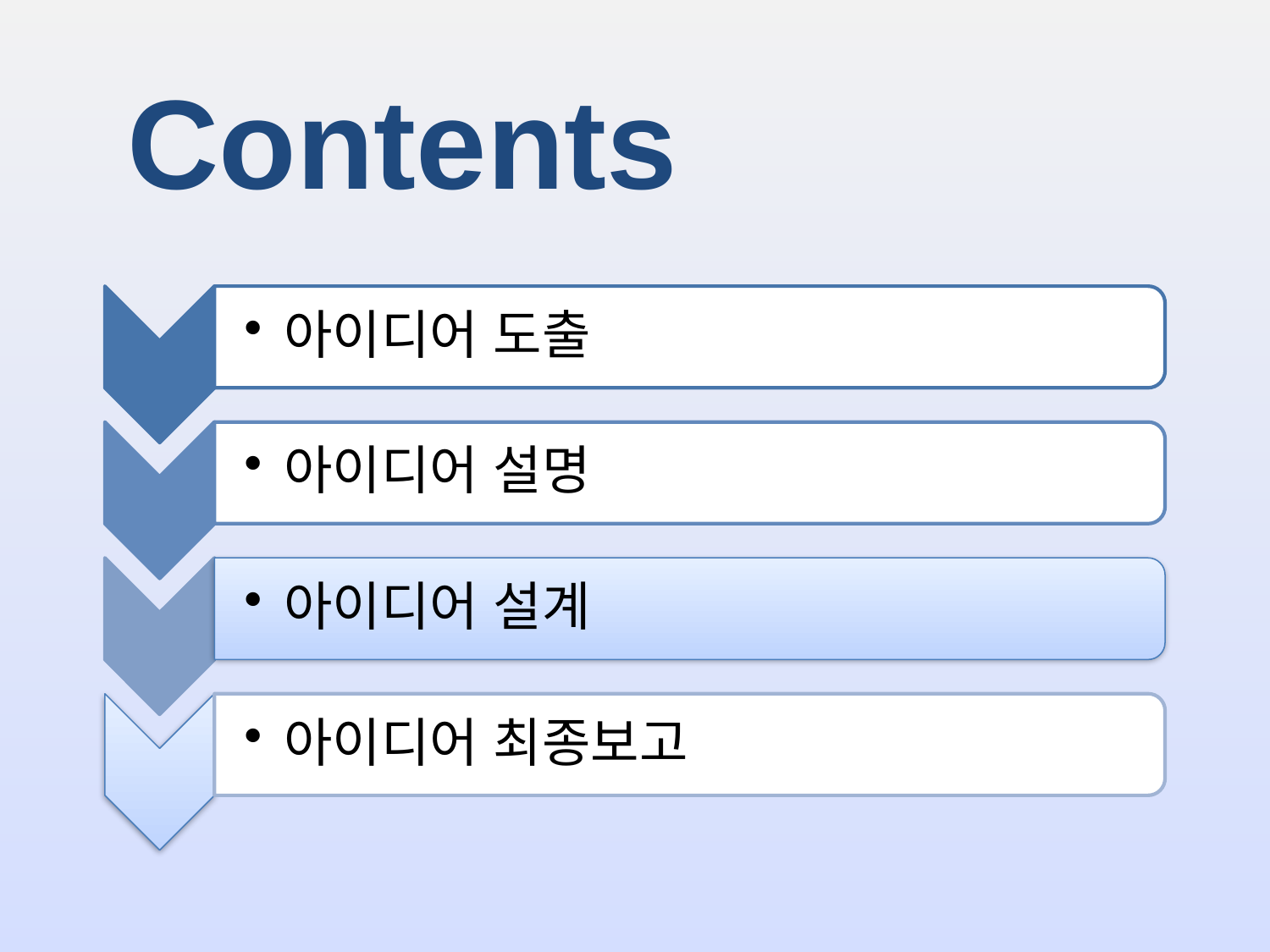

Contents

아이디어 도출

아이디어 설명

아이디어 최종보고

아이디어 설계